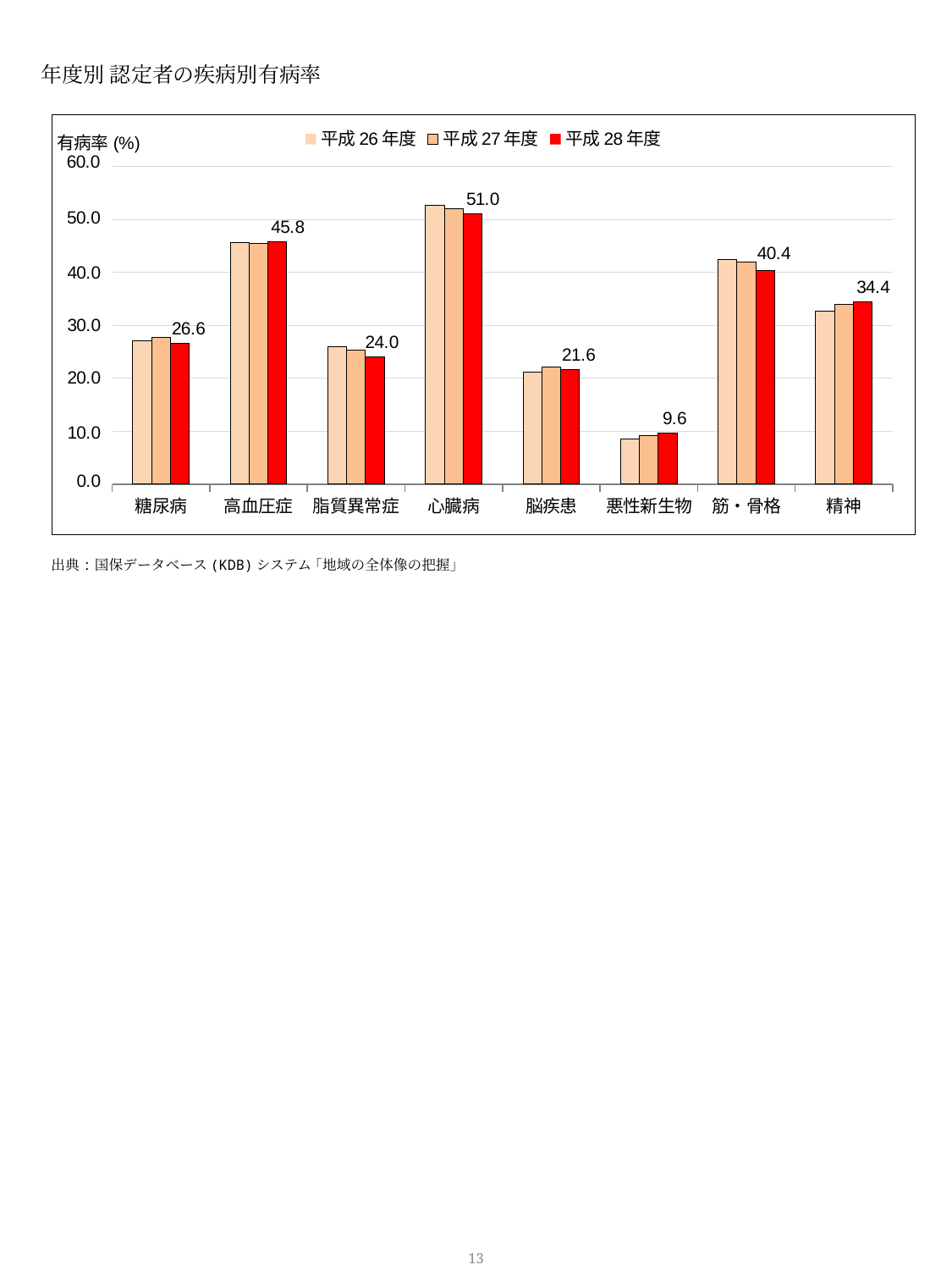

年度別 認定者の疾病別有病率

### Chart

| Category | 平成26年度 | 平成27年度 | 平成28年度 |
|---|---|---|---|
| 糖尿病 | 0.271 | 0.27699999999999997 | 0.266 |
| 高血圧症 | 0.456 | 0.45399999999999996 | 0.45799999999999996 |
| 脂質異常症 | 0.26 | 0.253 | 0.24 |
| 心臓病 | 0.526 | 0.52 | 0.51 |
| 脳疾患 | 0.21100000000000002 | 0.221 | 0.21600000000000003 |
| 悪性新生物 | 0.085 | 0.091 | 0.096 |
| 筋・骨格 | 0.424 | 0.42 | 0.40399999999999997 |
| 精神 | 0.327 | 0.34 | 0.344 |
出典:国保データベース(KDB)システム ｢地域の全体像の把握｣
13